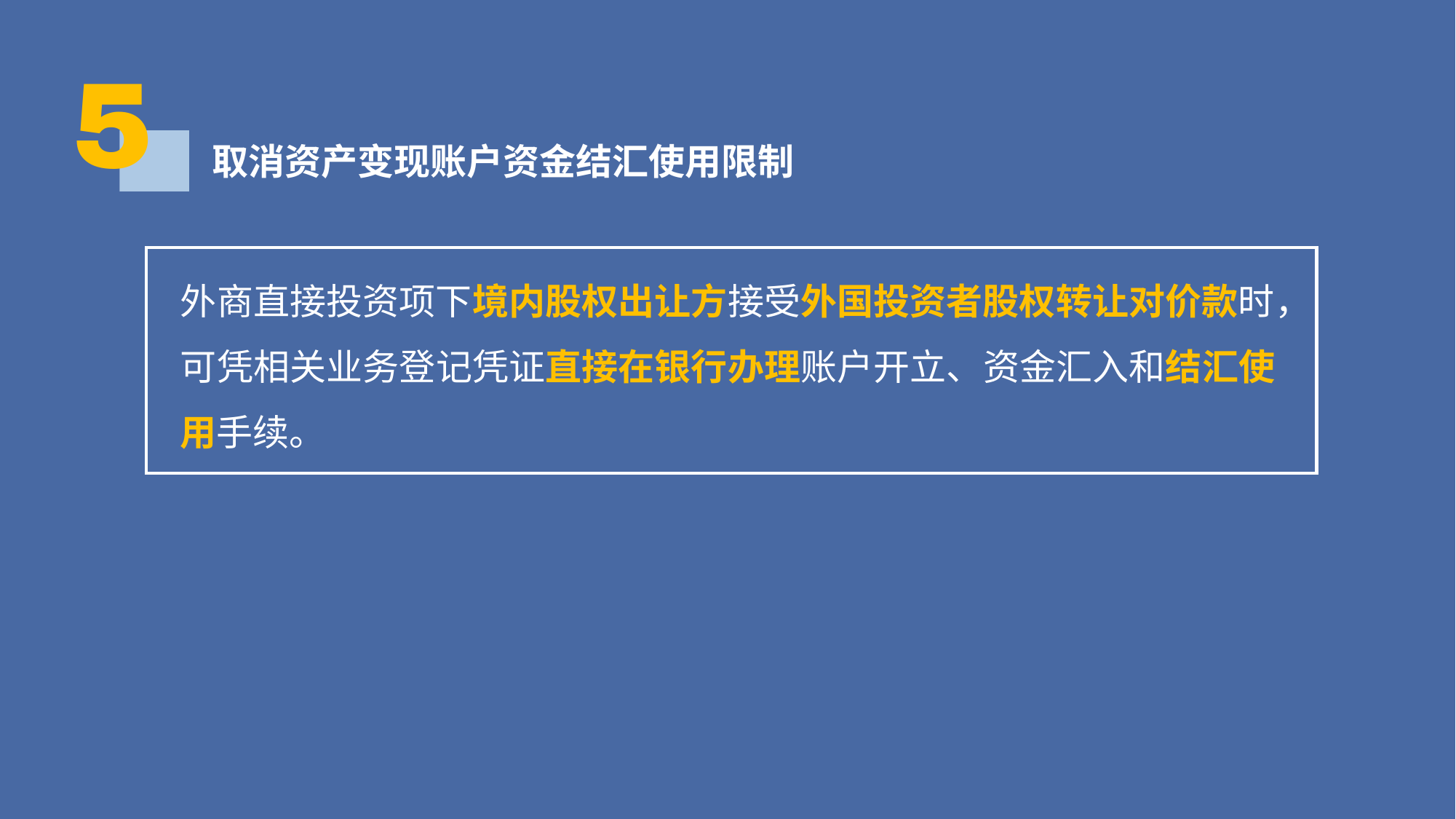

5

取消资产变现账户资金结汇使用限制

外商直接投资项下境内股权出让方接受外国投资者股权转让对价款时，可凭相关业务登记凭证直接在银行办理账户开立、资金汇入和结汇使用手续。